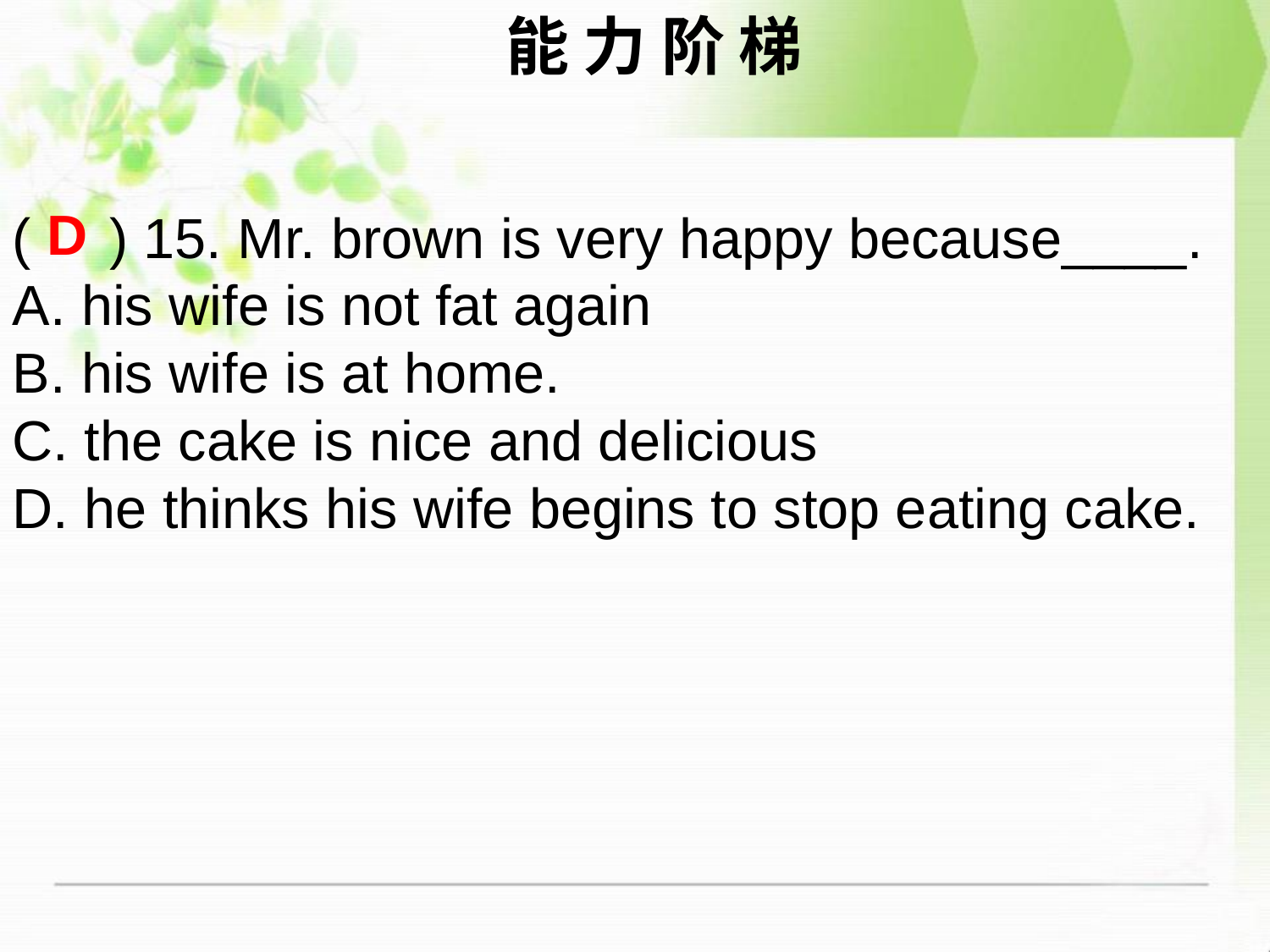

能 力 阶 梯
D
(     ) 15. Mr. brown is very happy because____.
A. his wife is not fat again
B. his wife is at home.
C. the cake is nice and delicious
D. he thinks his wife begins to stop eating cake.